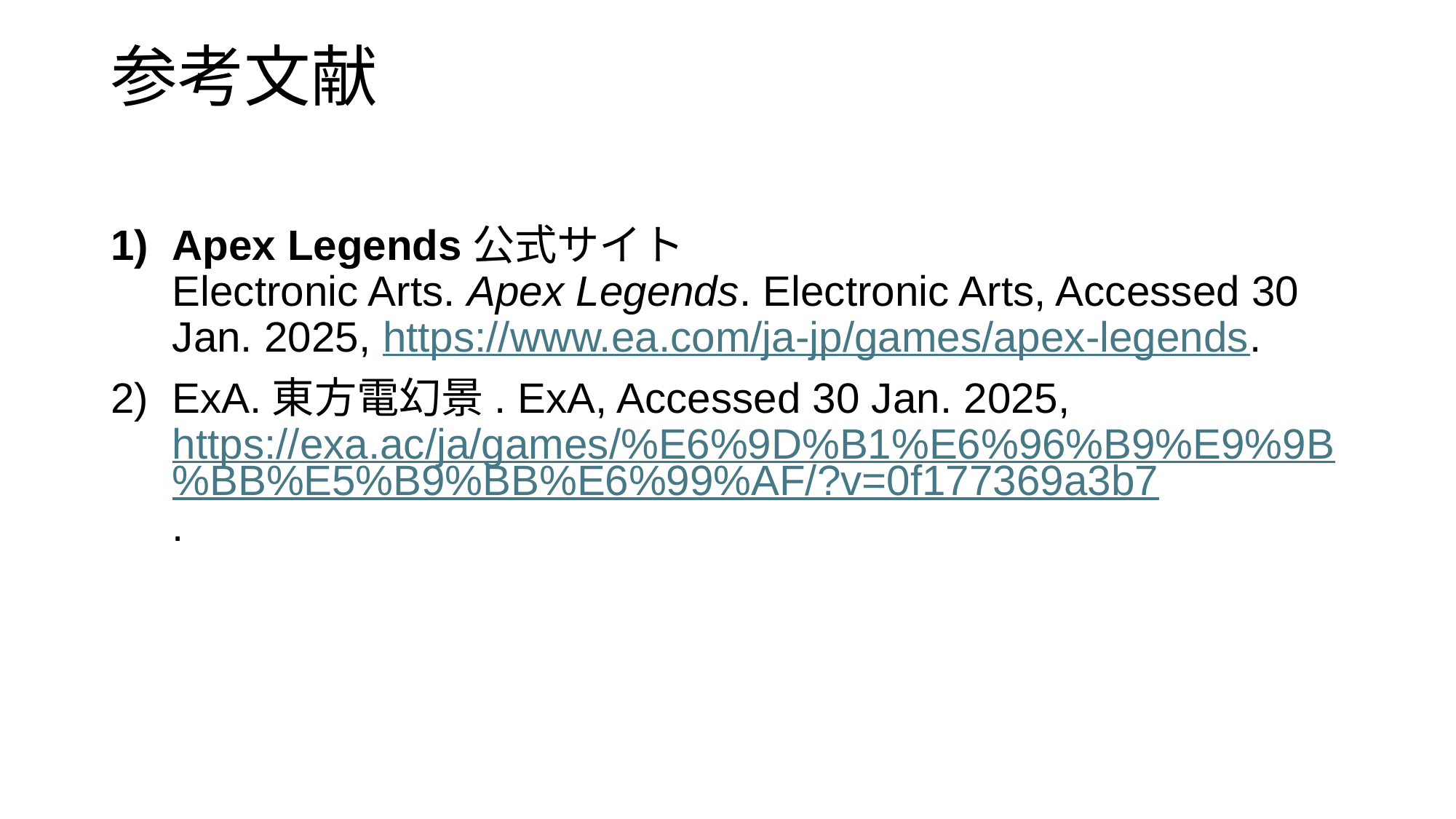

# 参考文献
Apex Legends公式サイト
Electronic Arts. Apex Legends. Electronic Arts, Accessed 30 Jan. 2025, https://www.ea.com/ja-jp/games/apex-legends.
ExA.東方電幻景. ExA, Accessed 30 Jan. 2025,   https://exa.ac/ja/games/%E6%9D%B1%E6%96%B9%E9%9B%BB%E5%B9%BB%E6%99%AF/?v=0f177369a3b7.